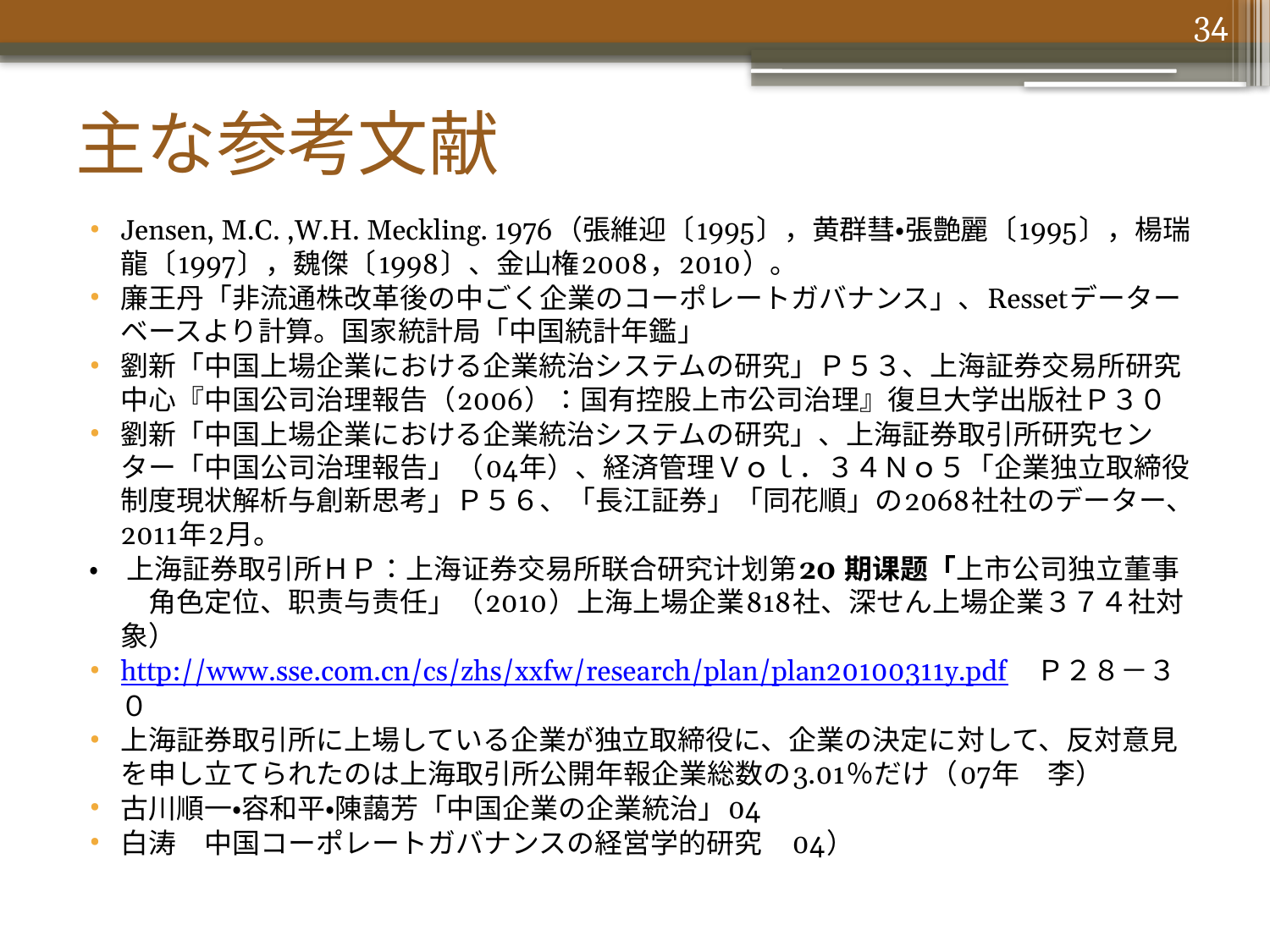

34
# 主な参考文献
Jensen, M.C. ,W.H. Meckling. 1976（張維迎〔1995〕，黄群彗・張艶麗〔1995〕，楊瑞龍〔1997〕，魏傑〔1998〕、金山権2008，2010）。
廉王丹「非流通株改革後の中ごく企業のコーポレートガバナンス」、Ressetデーターベースより計算。国家統計局「中国統計年鑑」
劉新「中国上場企業における企業統治システムの研究」Ｐ５３、上海証券交易所研究中心『中国公司治理報告（2006）：国有控股上市公司治理』復旦大学出版社Ｐ３０
劉新「中国上場企業における企業統治システムの研究」、上海証券取引所研究センター「中国公司治理報告」（04年）、経済管理Ｖｏｌ．３４Ｎｏ５「企業独立取締役制度現状解析与創新思考」Ｐ５６、「長江証券」「同花順」の2068社社のデーター、2011年2月。
・　上海証券取引所ＨＰ：上海证券交易所联合研究计划第20 期课题「上市公司独立董事　角色定位、职责与责任」（2010）上海上場企業818社、深せん上場企業３７４社対象）
http://www.sse.com.cn/cs/zhs/xxfw/research/plan/plan20100311y.pdf　Ｐ２８－３０
上海証券取引所に上場している企業が独立取締役に、企業の決定に対して、反対意見を申し立てられたのは上海取引所公開年報企業総数の3.01％だけ（07年　李）
古川順一・容和平・陳藹芳「中国企業の企業統治」04
白涛　中国コーポレートガバナンスの経営学的研究　04）